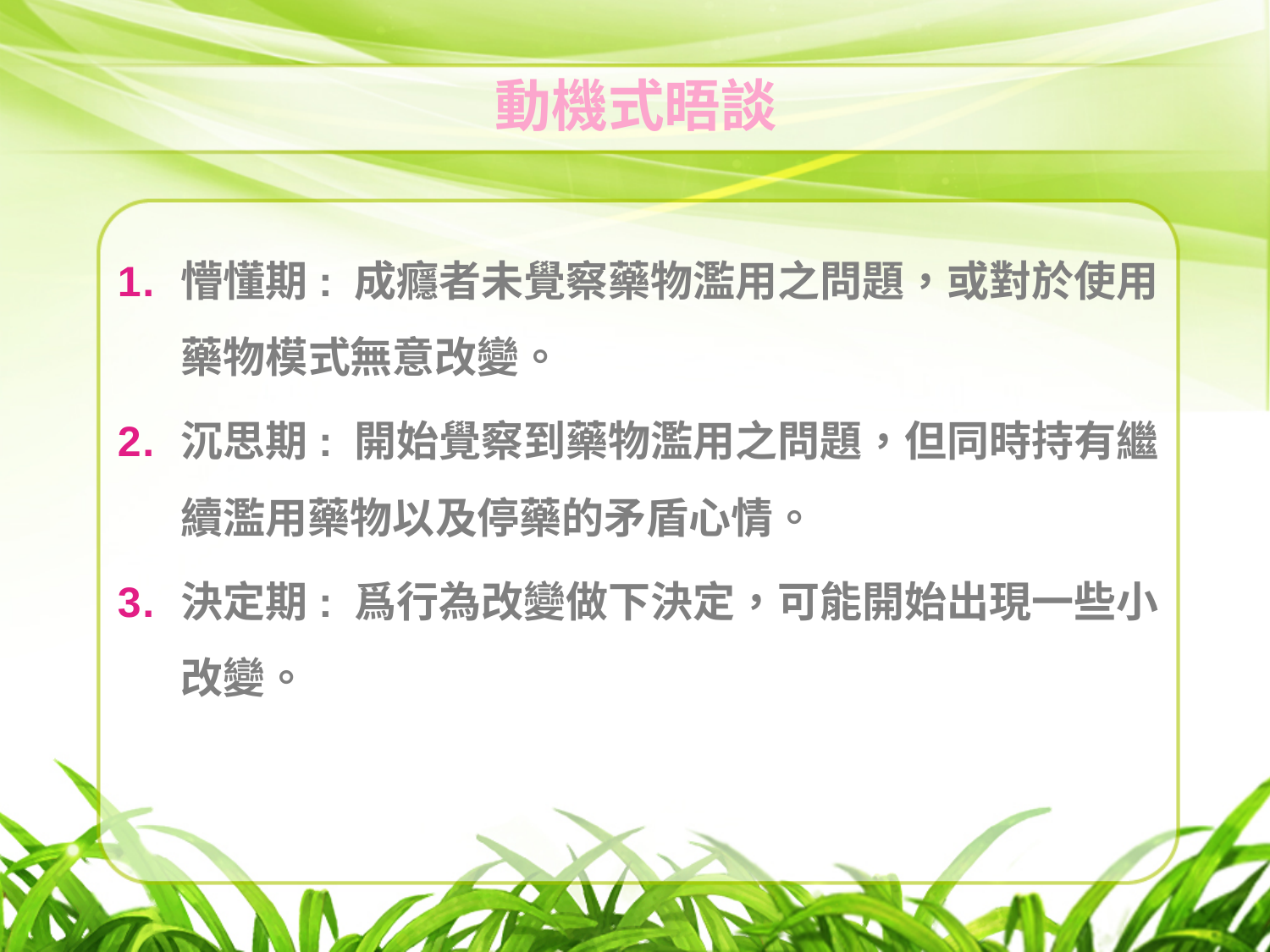

動機式晤談
懵懂期: 成癮者未覺察藥物濫用之問題，或對於使用藥物模式無意改變。
沉思期: 開始覺察到藥物濫用之問題，但同時持有繼續濫用藥物以及停藥的矛盾心情。
決定期: 爲行為改變做下決定，可能開始出現一些小改變。